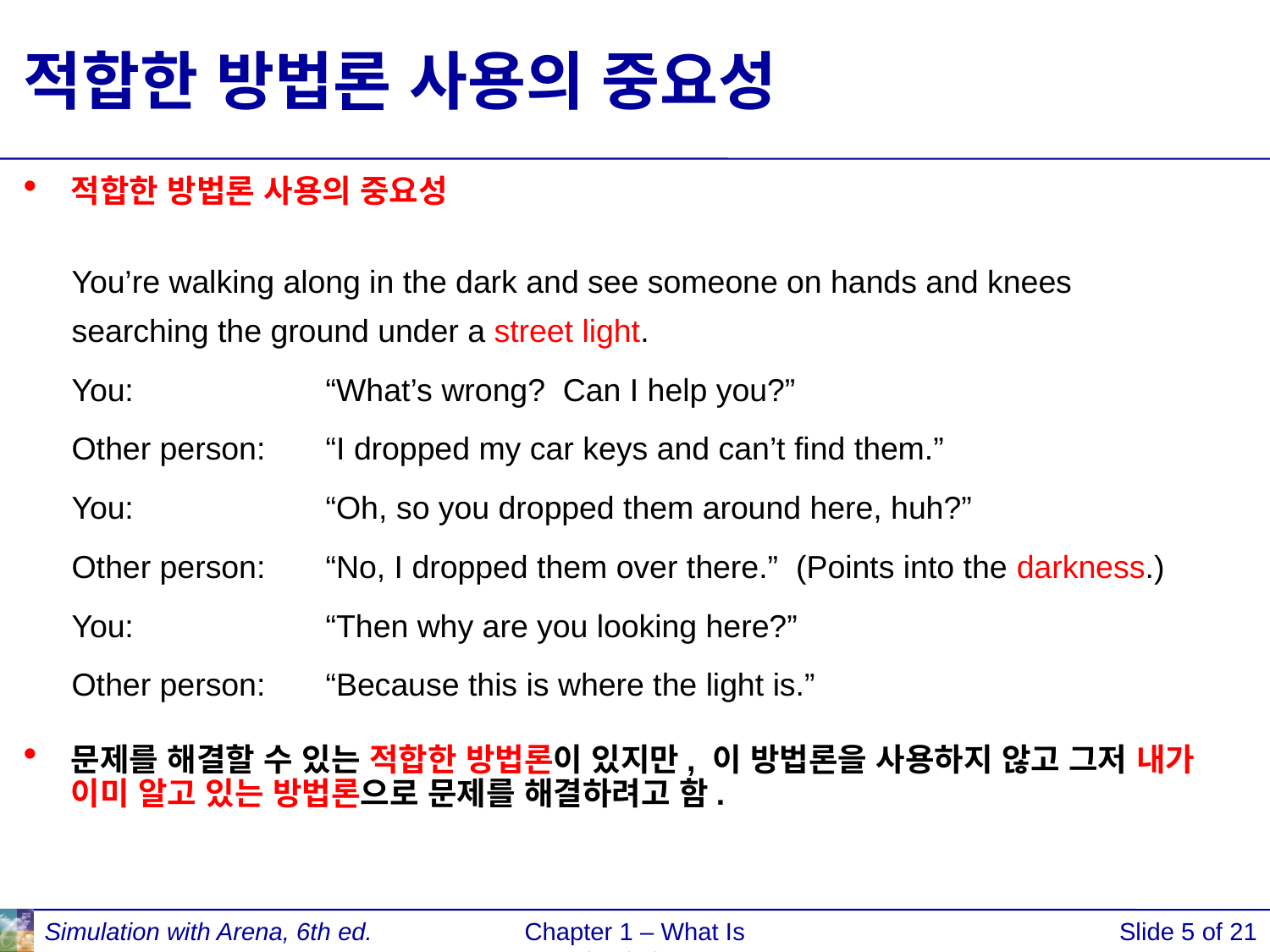

# 적합한 방법론 사용의 중요성
적합한 방법론 사용의 중요성

문제를 해결할 수 있는 적합한 방법론이 있지만, 이 방법론을 사용하지 않고 그저 내가 이미 알고 있는 방법론으로 문제를 해결하려고 함.

You’re walking along in the dark and see someone on hands and knees searching the ground under a street light.
You:		“What’s wrong?  Can I help you?”
Other person:	“I dropped my car keys and can’t find them.”
You:		“Oh, so you dropped them around here, huh?”
Other person:	“No, I dropped them over there.”  (Points into the darkness.)
You:		“Then why are you looking here?”
Other person:	“Because this is where the light is.”
Simulation with Arena, 6th ed.
Chapter 1 – What Is Simulation?
Slide 5 of 21